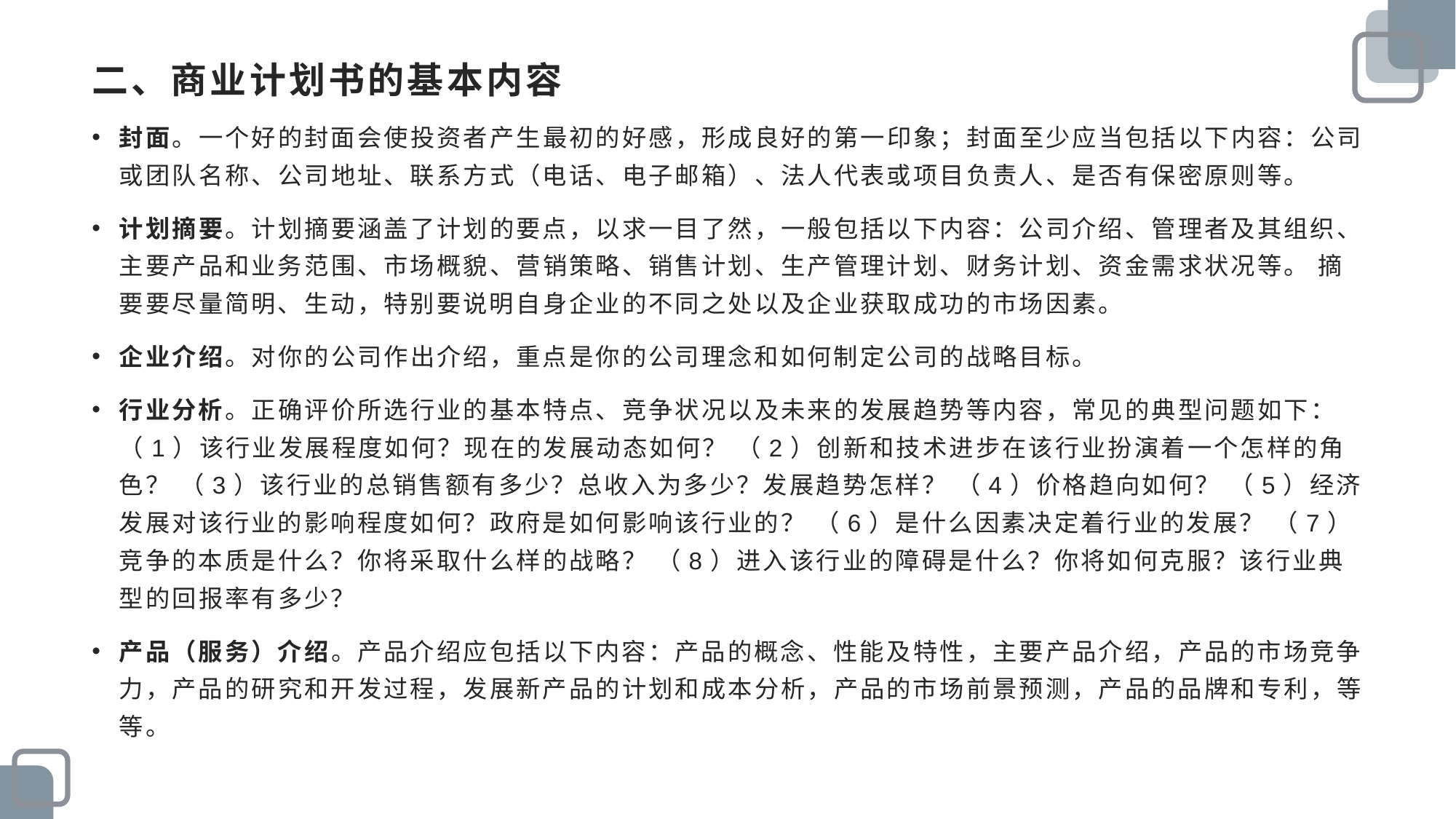

# 二、商业计划书的基本内容
封面。一个好的封面会使投资者产生最初的好感，形成良好的第一印象；封面至少应当包括以下内容：公司或团队名称、公司地址、联系方式（电话、电子邮箱）、法人代表或项目负责人、是否有保密原则等。
计划摘要。计划摘要涵盖了计划的要点，以求一目了然，一般包括以下内容：公司介绍、管理者及其组织、主要产品和业务范围、市场概貌、营销策略、销售计划、生产管理计划、财务计划、资金需求状况等。 摘要要尽量简明、生动，特别要说明自身企业的不同之处以及企业获取成功的市场因素。
企业介绍。对你的公司作出介绍，重点是你的公司理念和如何制定公司的战略目标。
行业分析。正确评价所选行业的基本特点、竞争状况以及未来的发展趋势等内容，常见的典型问题如下：（1）该行业发展程度如何？现在的发展动态如何？ （2）创新和技术进步在该行业扮演着一个怎样的角色？ （3）该行业的总销售额有多少？总收入为多少？发展趋势怎样？ （4）价格趋向如何？ （5）经济发展对该行业的影响程度如何？政府是如何影响该行业的？ （6）是什么因素决定着行业的发展？ （7）竞争的本质是什么？你将采取什么样的战略？ （8）进入该行业的障碍是什么？你将如何克服？该行业典型的回报率有多少？
产品（服务）介绍。产品介绍应包括以下内容：产品的概念、性能及特性，主要产品介绍，产品的市场竞争力，产品的研究和开发过程，发展新产品的计划和成本分析，产品的市场前景预测，产品的品牌和专利，等等。